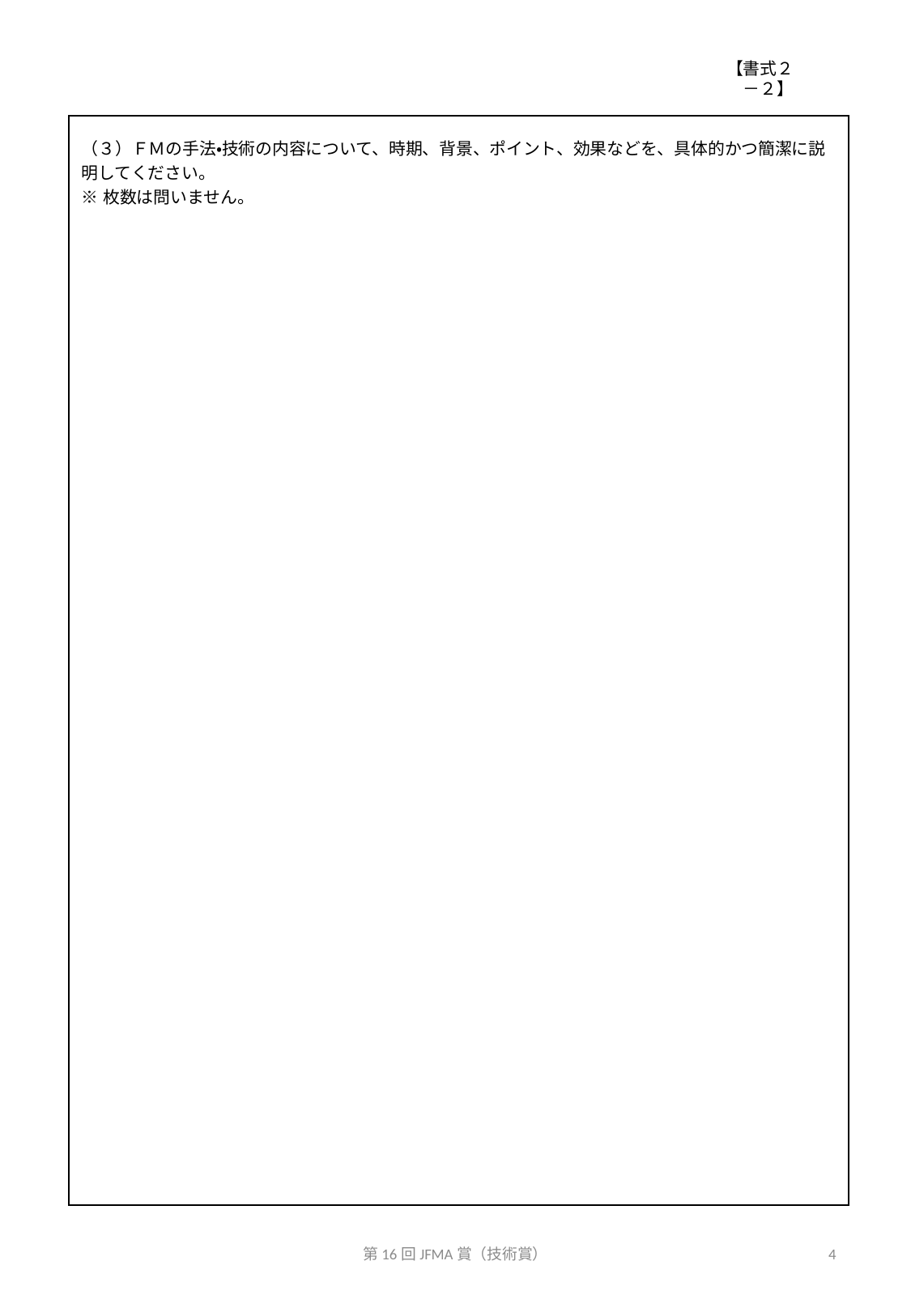

【書式２－２】
| （３）ＦＭの手法・技術の内容について、時期、背景、ポイント、効果などを、具体的かつ簡潔に説明してください。 ※枚数は問いません。 |
| --- |
第16回JFMA賞（技術賞）
4